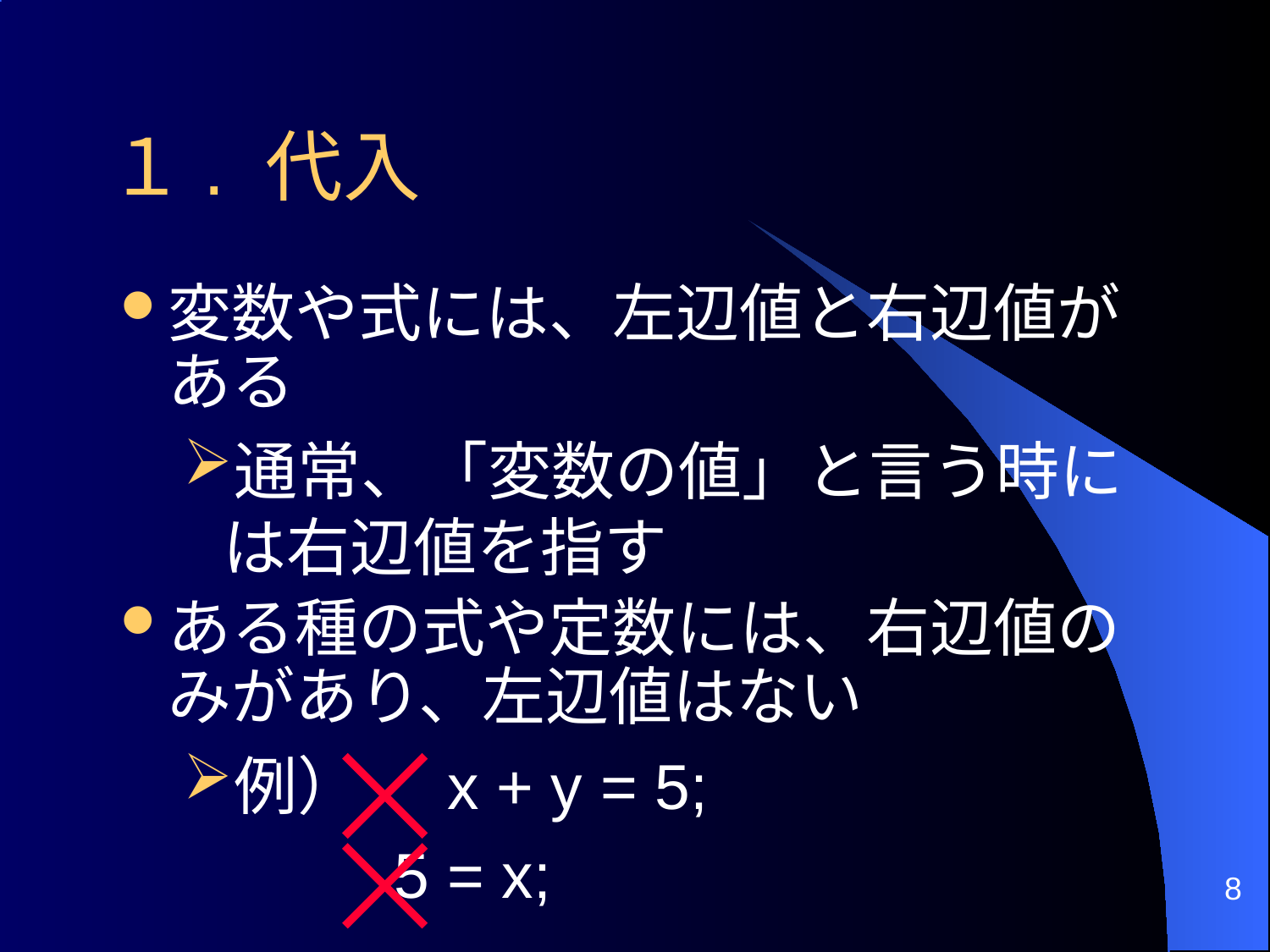

# １. 代入
変数や式には、左辺値と右辺値がある
通常、「変数の値」と言う時には右辺値を指す
ある種の式や定数には、右辺値のみがあり、左辺値はない
例）     x + y = 5;
            5 = x;

8